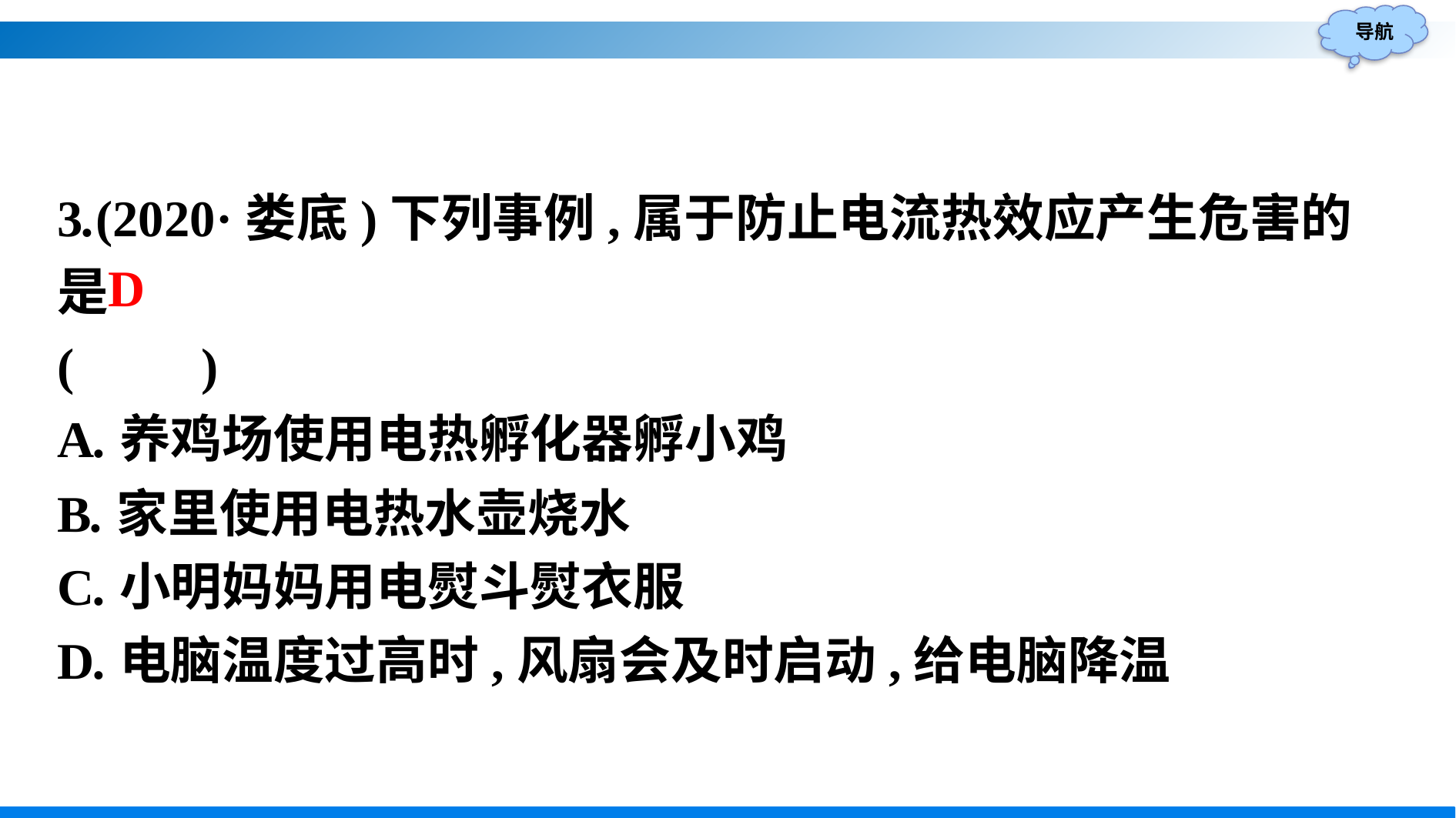

3.(2020·娄底)下列事例,属于防止电流热效应产生危害的是
(　　)
A.养鸡场使用电热孵化器孵小鸡
B.家里使用电热水壶烧水
C.小明妈妈用电熨斗熨衣服
D.电脑温度过高时,风扇会及时启动,给电脑降温
D